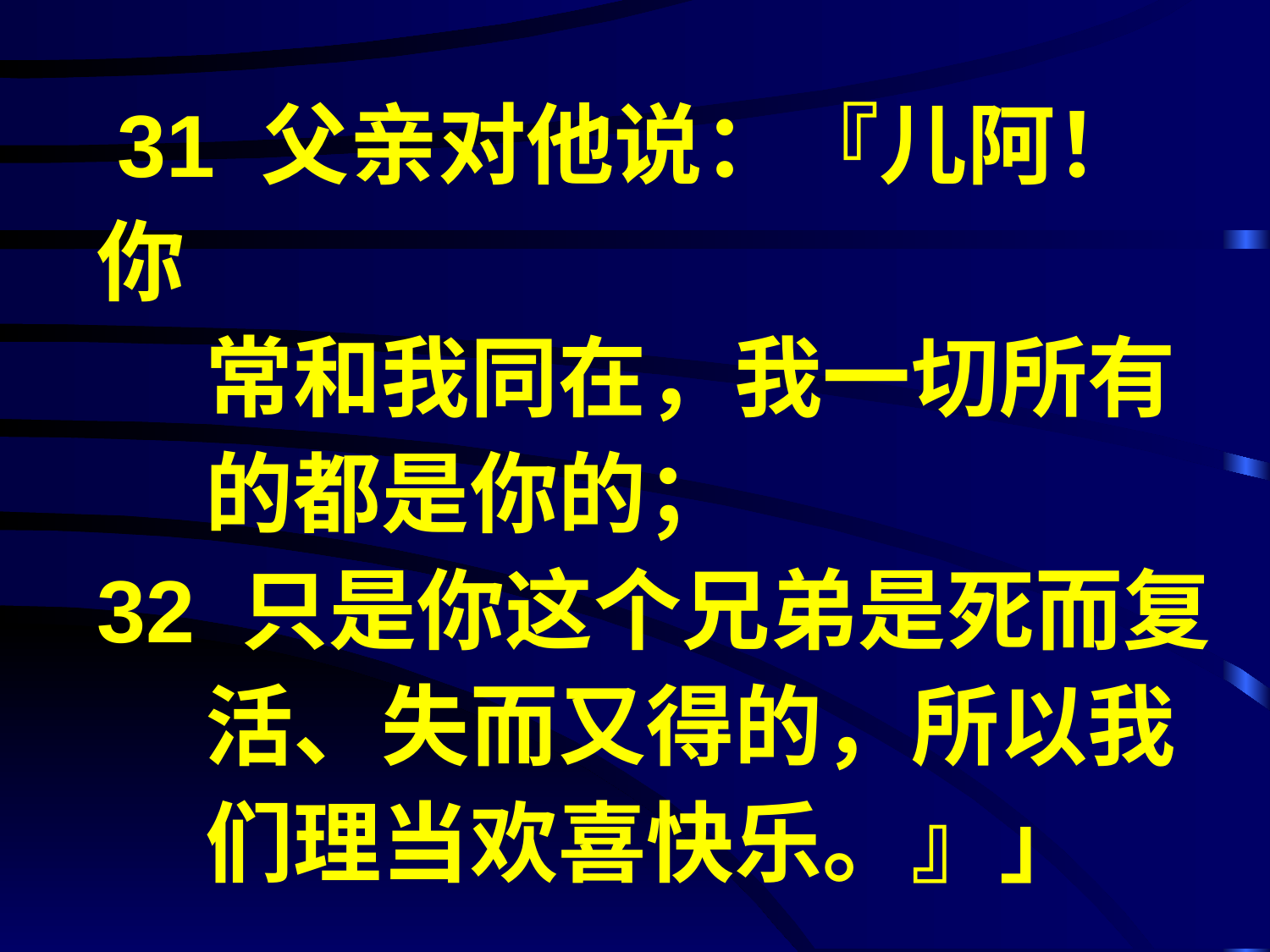

# 31 父亲对他说：『儿阿！你 　 常和我同在，我一切所有 　 的都是你的； 32 只是你这个兄弟是死而复 　 活、失而又得的，所以我 　 们理当欢喜快乐。』」